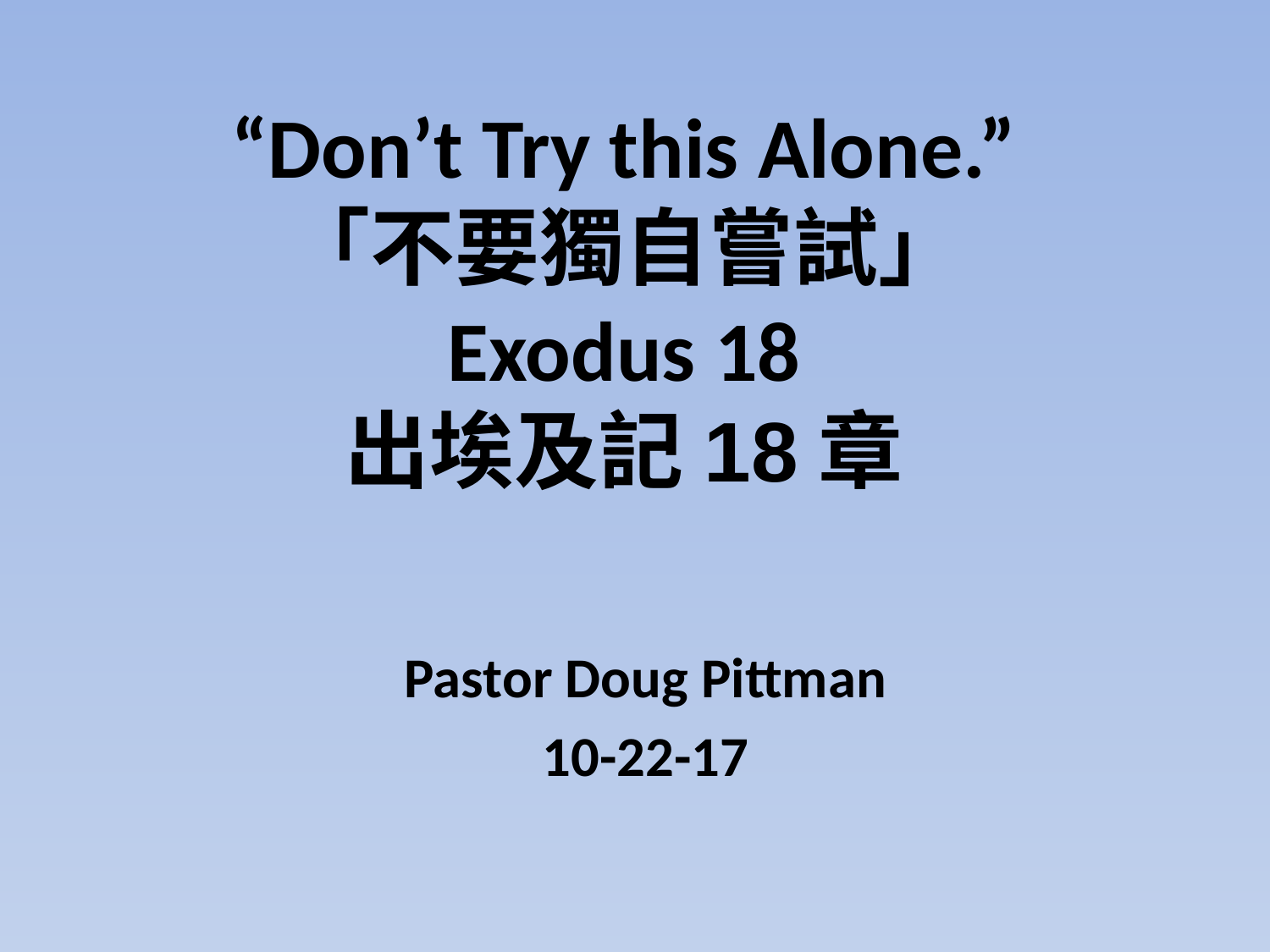

# “Don’t Try this Alone.” 「不要獨自嘗試」 Exodus 18 出埃及記18章
Pastor Doug Pittman
10-22-17